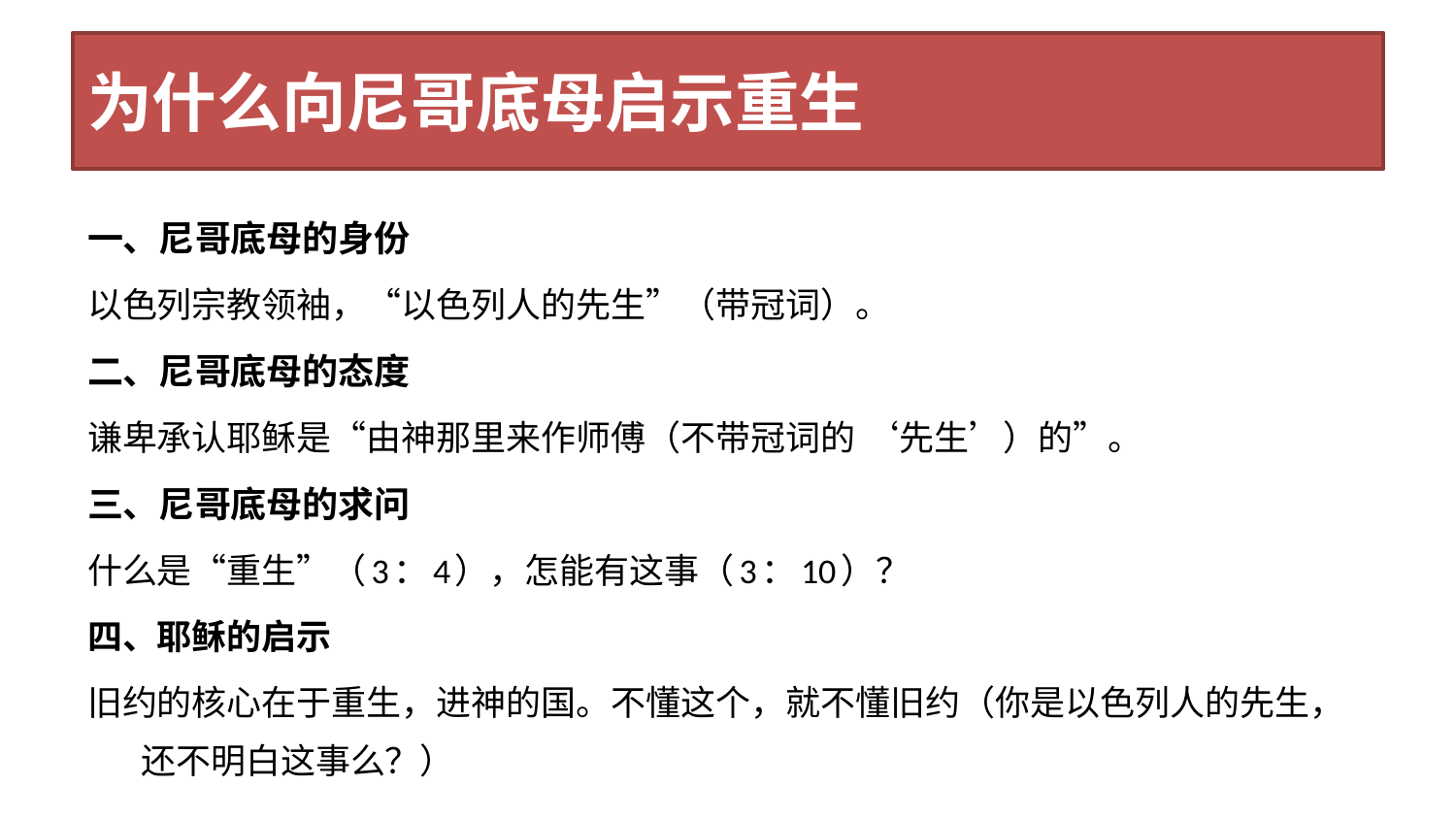

# 为什么向尼哥底母启示重生
一、尼哥底母的身份
以色列宗教领袖，“以色列人的先生”（带冠词）。
二、尼哥底母的态度
谦卑承认耶稣是“由神那里来作师傅（不带冠词的 ‘先生’）的”。
三、尼哥底母的求问
什么是“重生”（3：4），怎能有这事（3：10）？
四、耶稣的启示
旧约的核心在于重生，进神的国。不懂这个，就不懂旧约（你是以色列人的先生，还不明白这事么？）